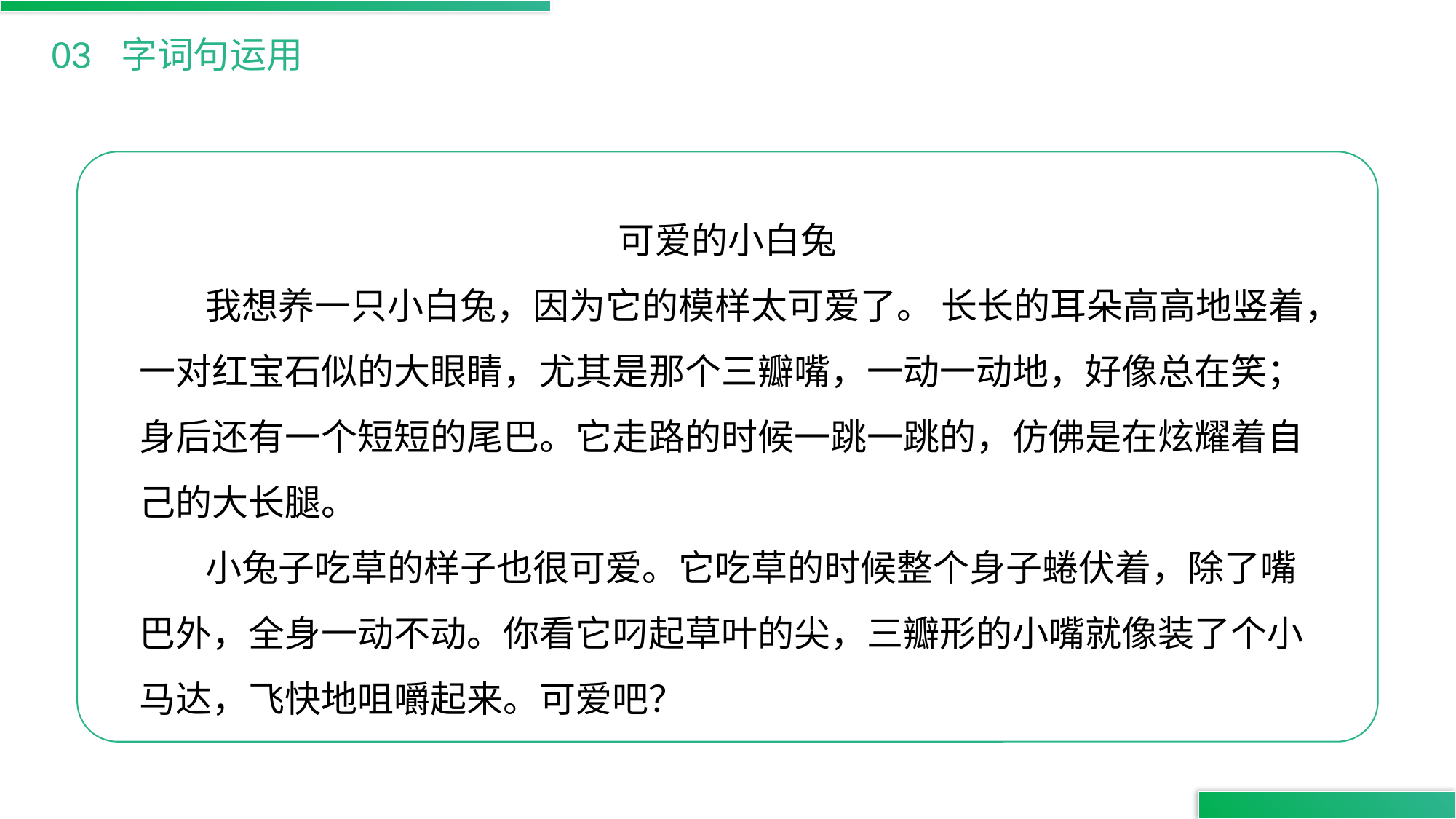

03  字词句运用
可爱的小白兔
       我想养一只小白兔，因为它的模样太可爱了。 长长的耳朵高高地竖着，一对红宝石似的大眼睛，尤其是那个三瓣嘴，一动一动地，好像总在笑；身后还有一个短短的尾巴。它走路的时候一跳一跳的，仿佛是在炫耀着自己的大长腿。
       小兔子吃草的样子也很可爱。它吃草的时候整个身子蜷伏着，除了嘴巴外，全身一动不动。你看它叼起草叶的尖，三瓣形的小嘴就像装了个小马达，飞快地咀嚼起来。可爱吧？